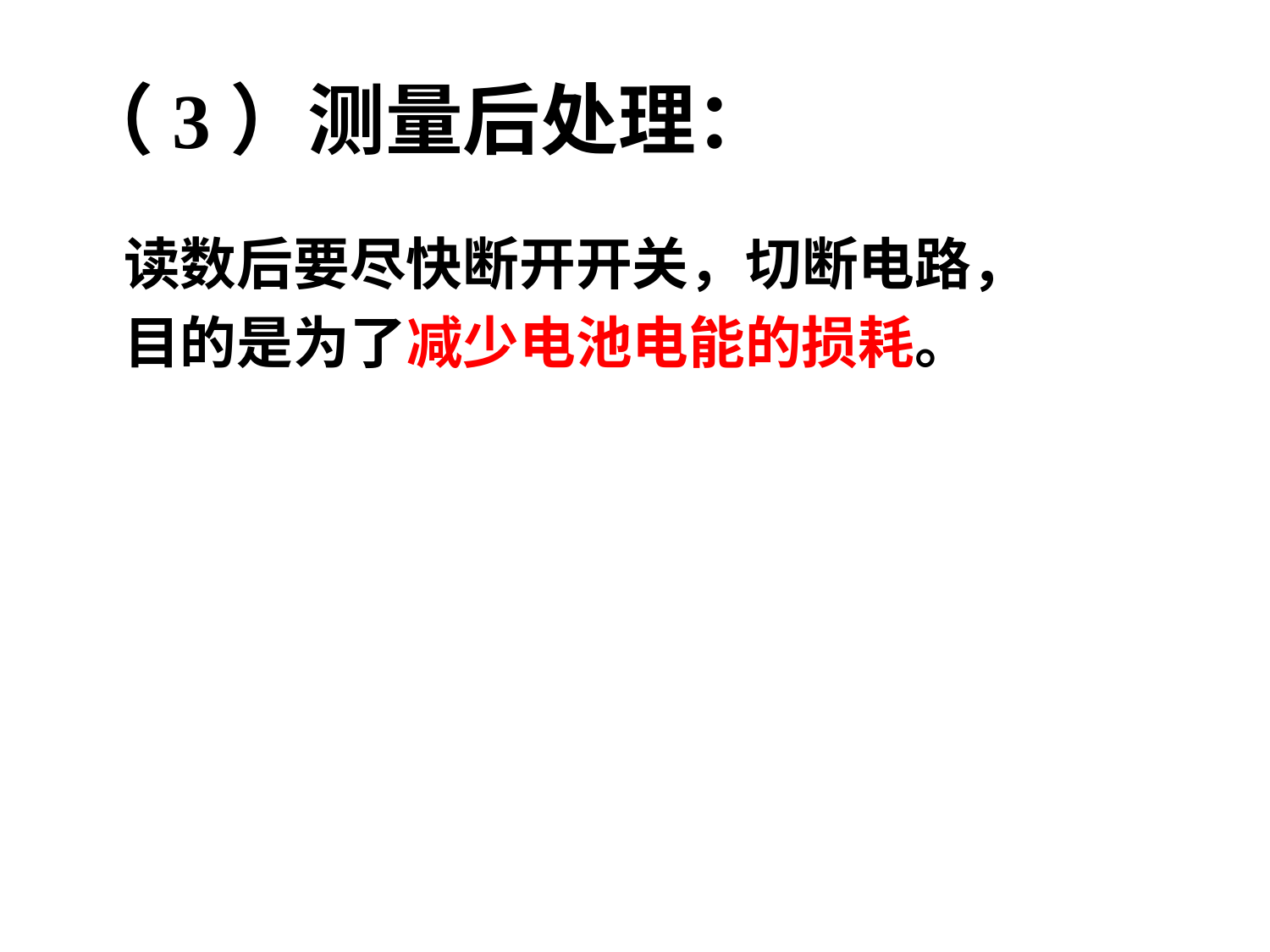

# （3）测量后处理：
读数后要尽快断开开关，切断电路，
目的是为了减少电池电能的损耗。